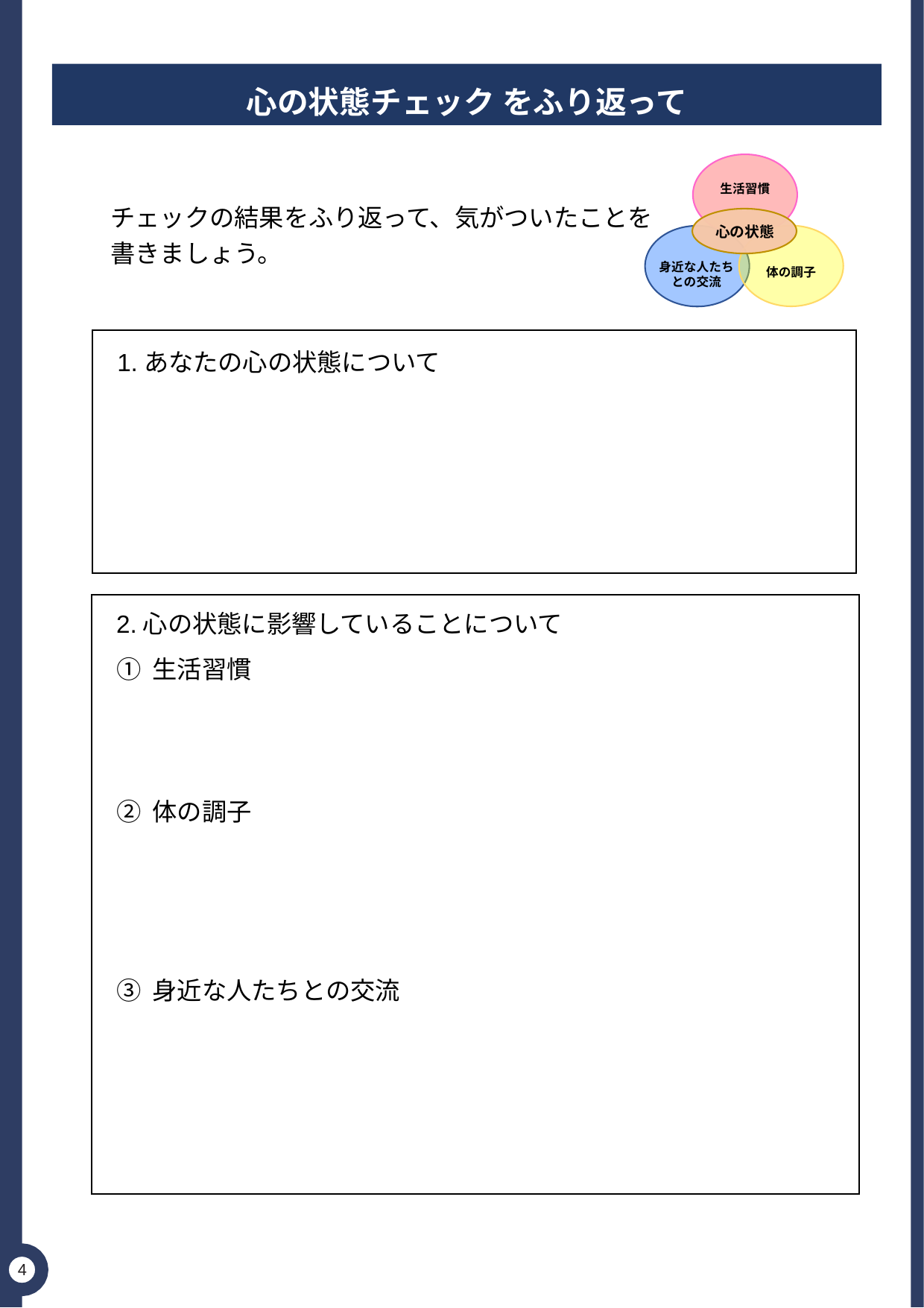

心の状態チェック をふり返って

生活習慣

心の状態

身近な人たち
との交流
体の調子
チェックの結果をふり返って、気がついたことを書きましょう。

1.あなたの心の状態について

2.心の状態に影響していることについて
① 生活習慣

② 体の調子

③ 身近な人たちとの交流

4